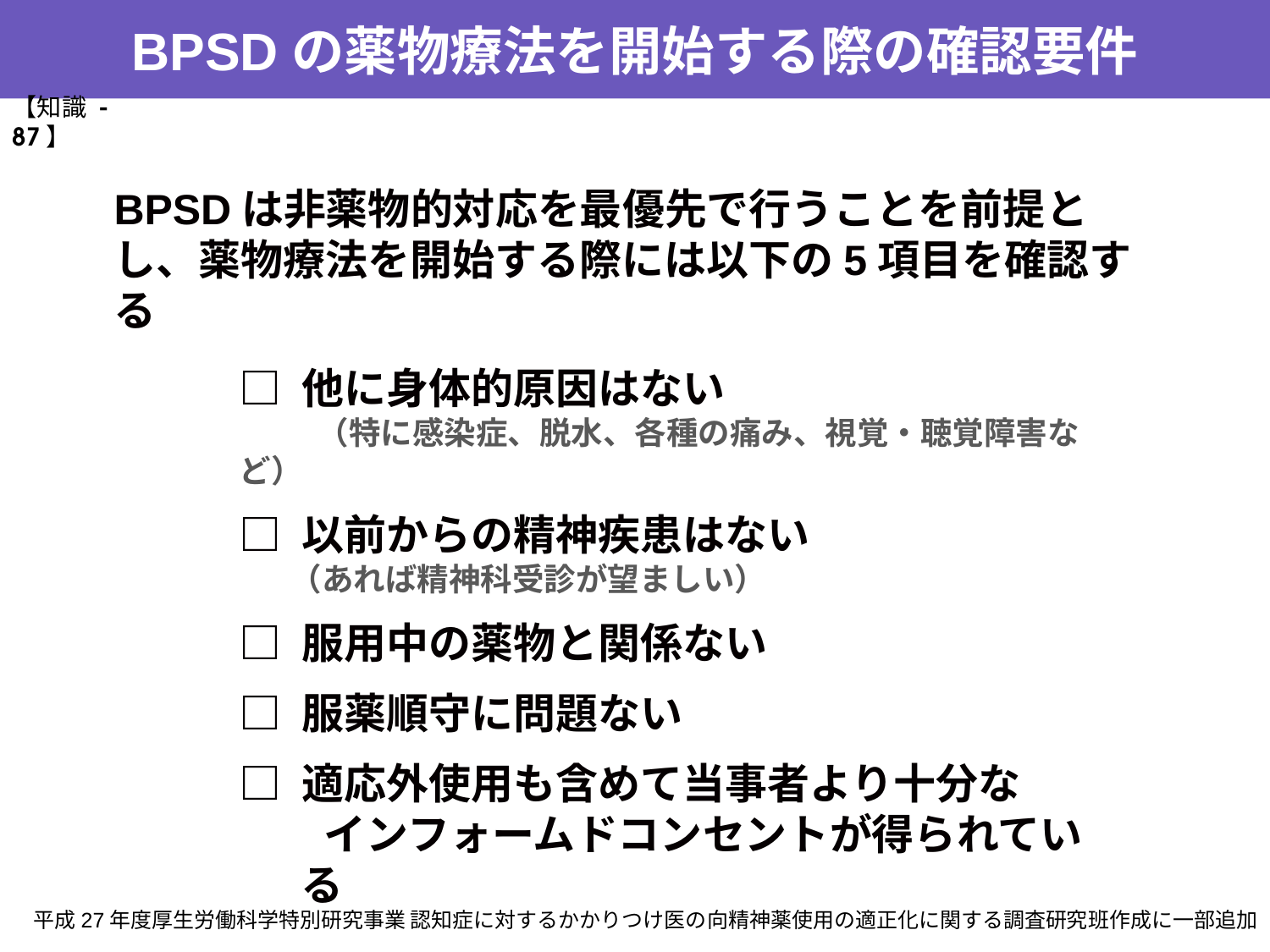

BPSDの薬物療法を開始する際の確認要件
【知識 -87】
BPSDは非薬物的対応を最優先で行うことを前提とし、薬物療法を開始する際には以下の5項目を確認する
□ 他に身体的原因はない
　　  （特に感染症、脱水、各種の痛み、視覚・聴覚障害など）
□ 以前からの精神疾患はない
      （あれば精神科受診が望ましい）
□ 服用中の薬物と関係ない
□ 服薬順守に問題ない
□ 適応外使用も含めて当事者より十分な
　　インフォームドコンセントが得られている
平成27年度厚生労働科学特別研究事業 認知症に対するかかりつけ医の向精神薬使用の適正化に関する調査研究班作成に一部追加